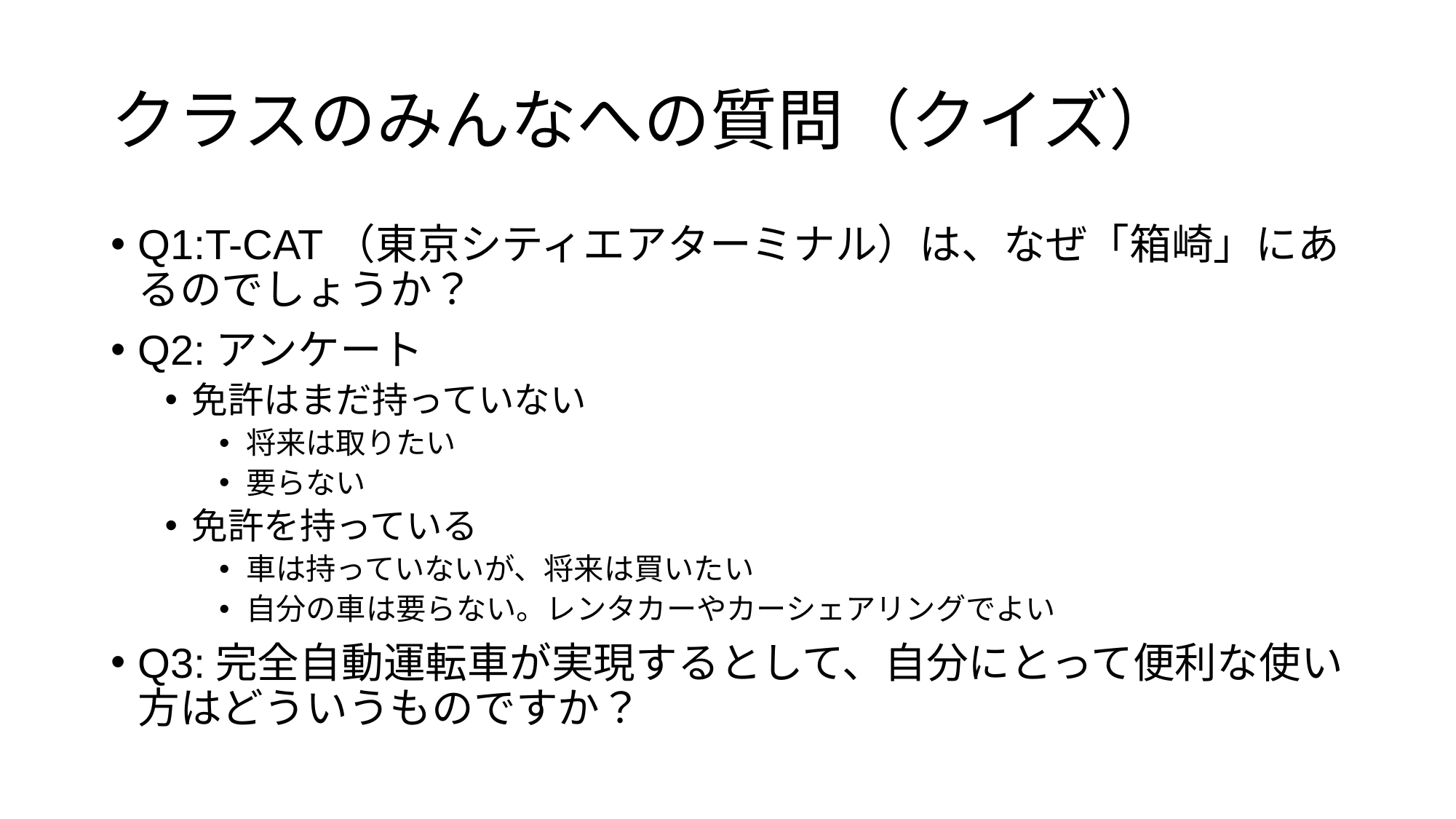

# クラスのみんなへの質問（クイズ）
Q1:T-CAT（東京シティエアターミナル）は、なぜ「箱崎」にあるのでしょうか？
Q2:アンケート
免許はまだ持っていない
将来は取りたい
要らない
免許を持っている
車は持っていないが、将来は買いたい
自分の車は要らない。レンタカーやカーシェアリングでよい
Q3:完全自動運転車が実現するとして、自分にとって便利な使い方はどういうものですか？